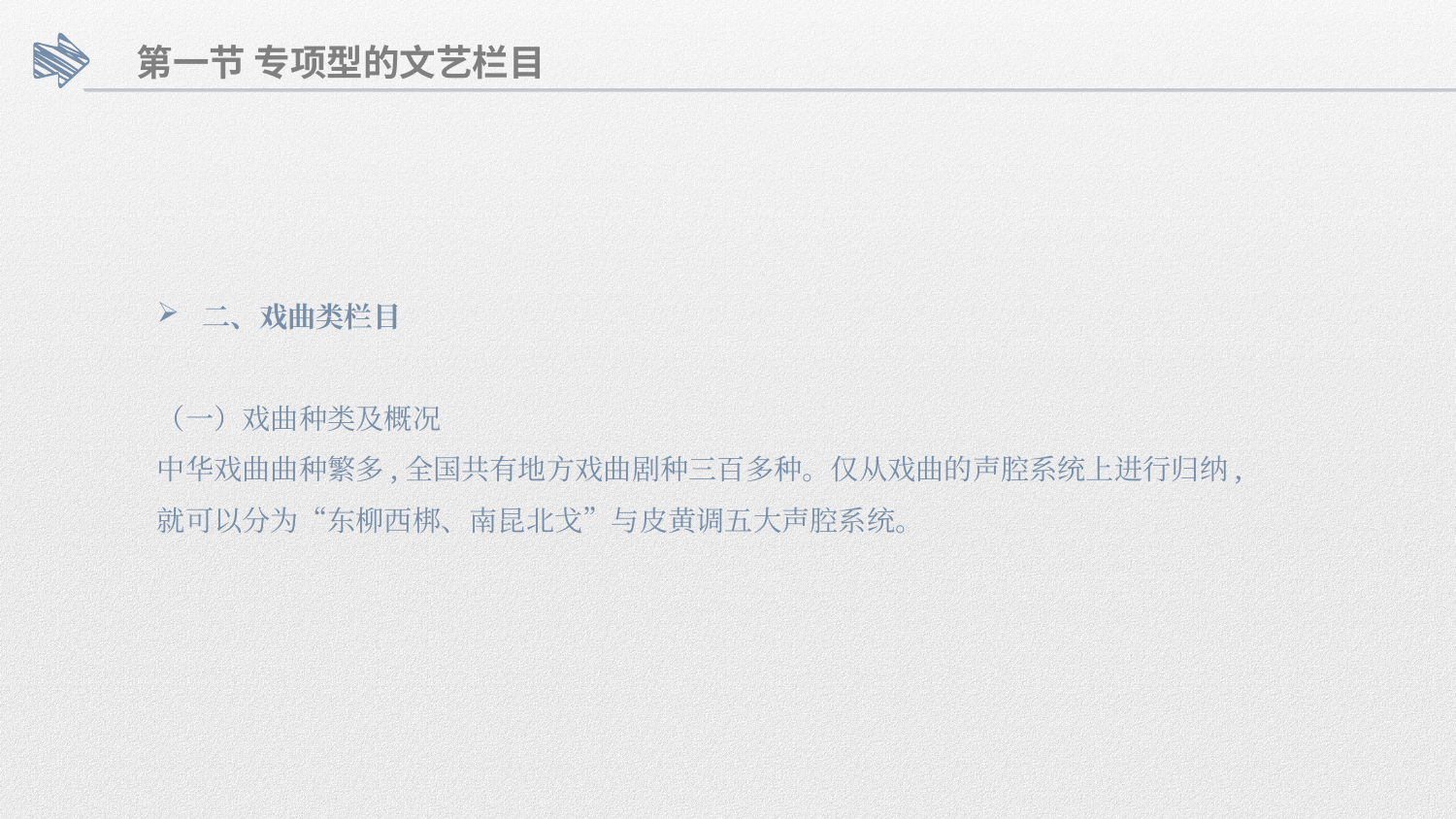

第一节 专项型的文艺栏目
二、戏曲类栏目

（一）戏曲种类及概况
中华戏曲曲种繁多,全国共有地方戏曲剧种三百多种。仅从戏曲的声腔系统上进行归纳,
就可以分为“东柳西梆、南昆北戈”与皮黄调五大声腔系统。